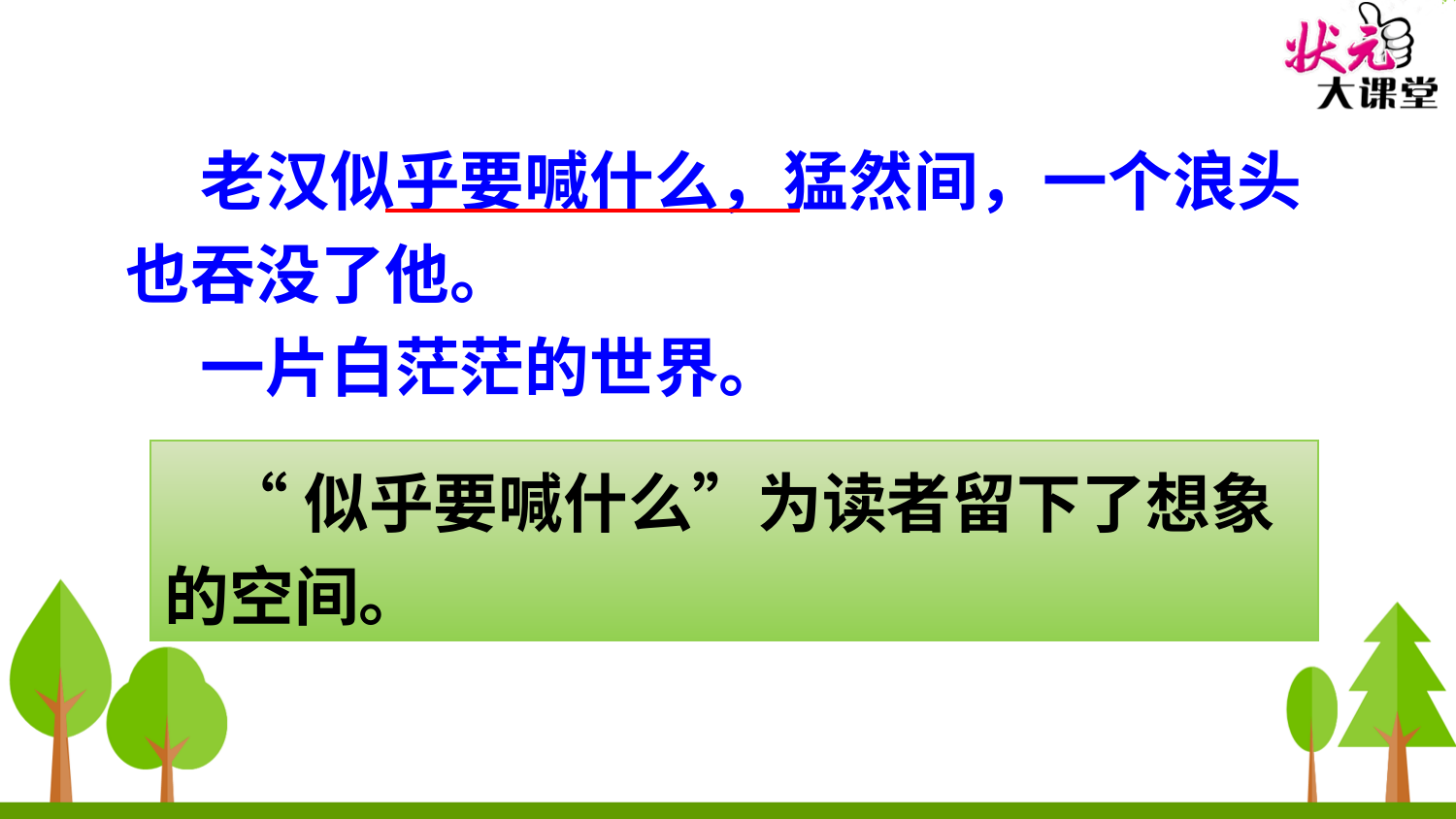

老汉似乎要喊什么，猛然间，一个浪头也吞没了他。
    一片白茫茫的世界。
    “似乎要喊什么”为读者留下了想象的空间。